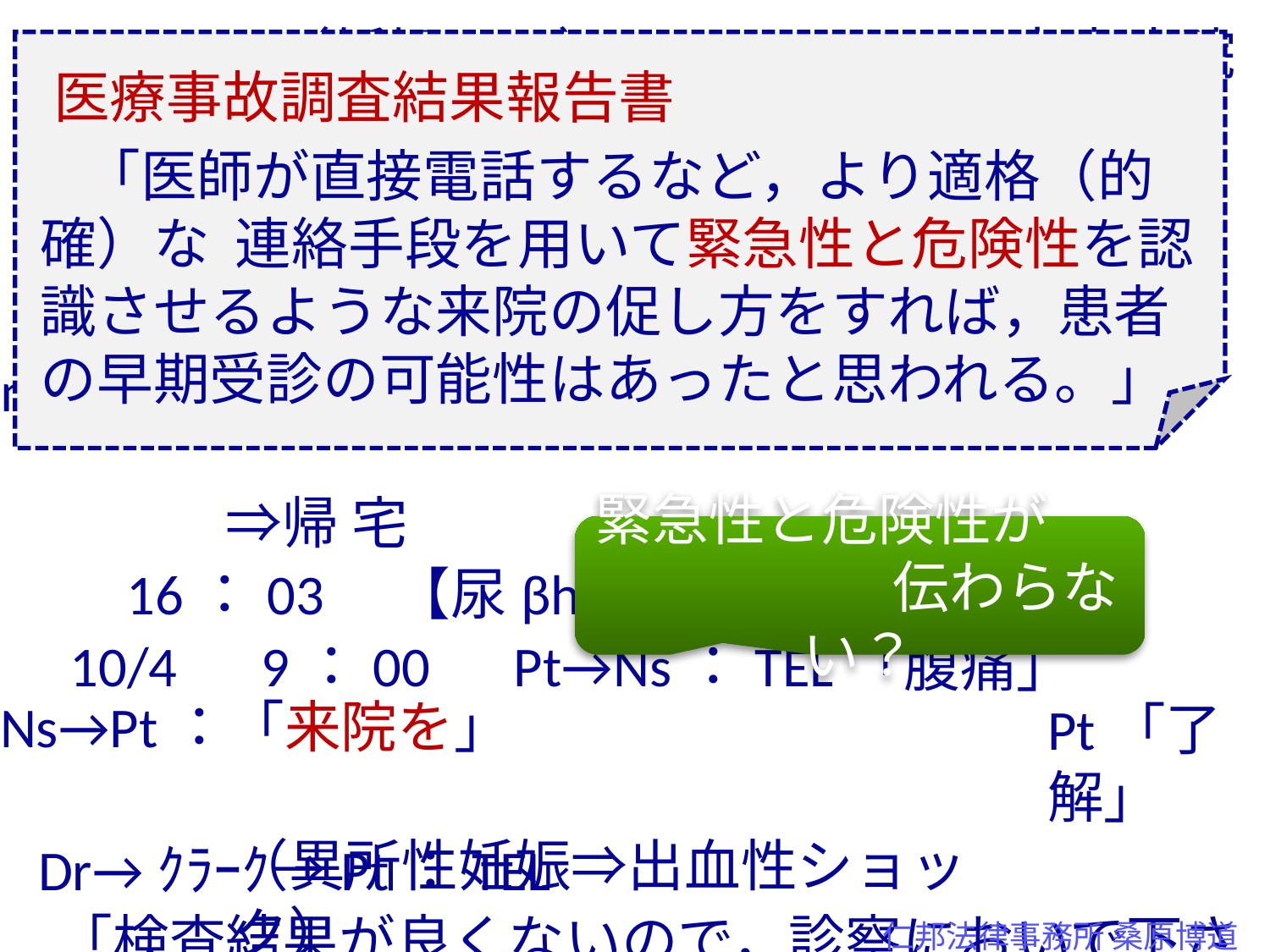

Ｐｔ：Ｆ（妊娠５Ｗ）　　　Ｈｓｐ：市立病院
　2007（H19）
　10/3　外来　不正性器出血（－） 下腹部痛（－）
　　12：40　【ｴｺｰ】右卵巣周囲にあやしいmass
　　　　　　　　　　　　　　　　　　　　　　　　　　⇒帰 宅
　　16：03　【尿βhCG】25290IU/mL
　10/4　9：00　Pt→Ns：TEL「腹痛」　Ns→Pt：「来院を」

   Dr→ｸﾗｰｸ→Pt：TEL
　「検査結果が良くないので，診察においで下さいとの　 事ですので，11時までにお越し頂けますか」
　14：05　病院到着（救急車）
　⇒死亡

 医療事故調査結果報告書
　「医師が直接電話するなど，より適格（的確）な  連絡手段を用いて緊急性と危険性を認識させるような来院の促し方をすれば，患者の早期受診の可能性はあったと思われる。」
緊急性と危険性が                              伝わらない？
Pt「了解」
（異所性妊娠⇒出血性ショック）
仁邦法律事務所 桑原博道